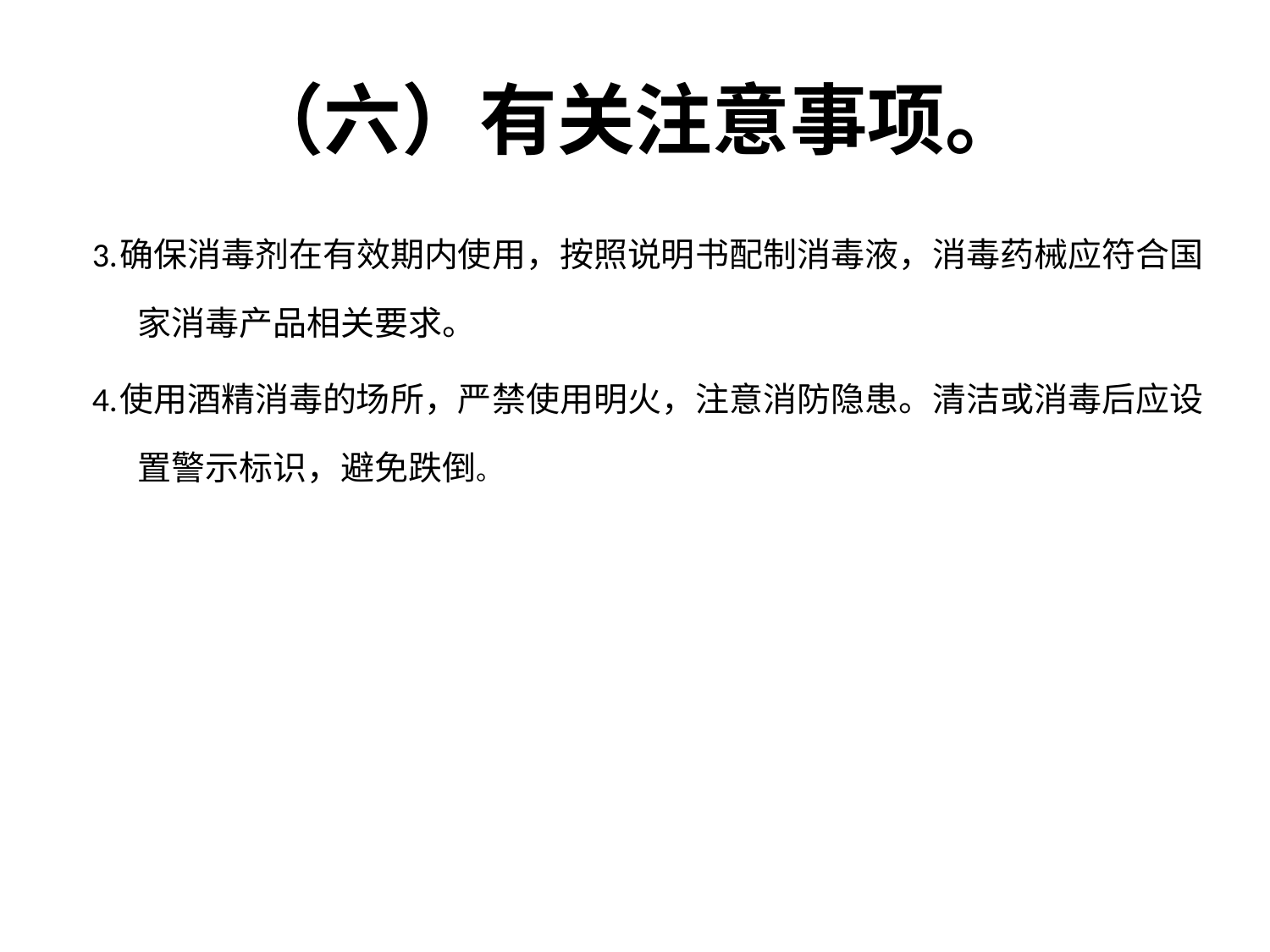

# （六）有关注意事项。
3.确保消毒剂在有效期内使用，按照说明书配制消毒液，消毒药械应符合国家消毒产品相关要求。
4.使用酒精消毒的场所，严禁使用明火，注意消防隐患。清洁或消毒后应设置警示标识，避免跌倒。